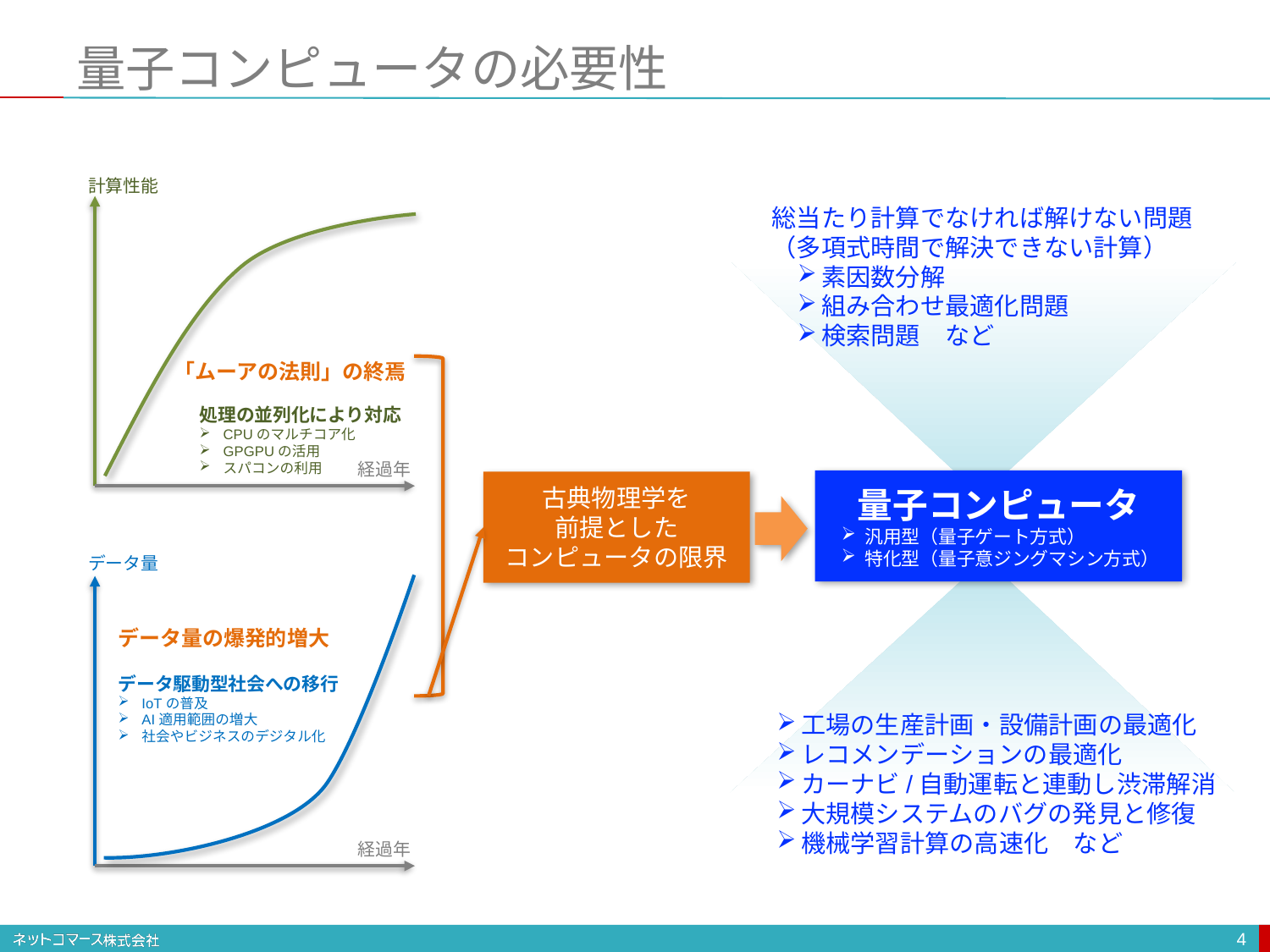

# 量子コンピュータの必要性
計算性能
総当たり計算でなければ解けない問題
（多項式時間で解決できない計算）
素因数分解
組み合わせ最適化問題
検索問題　など

「ムーアの法則」の終焉

処理の並列化により対応
CPUのマルチコア化
GPGPUの活用
スパコンの利用
経過年
量子コンピュータ
汎用型（量子ゲート方式）
特化型（量子意ジングマシン方式）
古典物理学を
前提とした
コンピュータの限界

データ量

データ量の爆発的増大
データ駆動型社会への移行
IoTの普及
AI適用範囲の増大
社会やビジネスのデジタル化
工場の生産計画・設備計画の最適化
レコメンデーションの最適化
カーナビ/自動運転と連動し渋滞解消
大規模システムのバグの発見と修復
機械学習計算の高速化　など
経過年
4